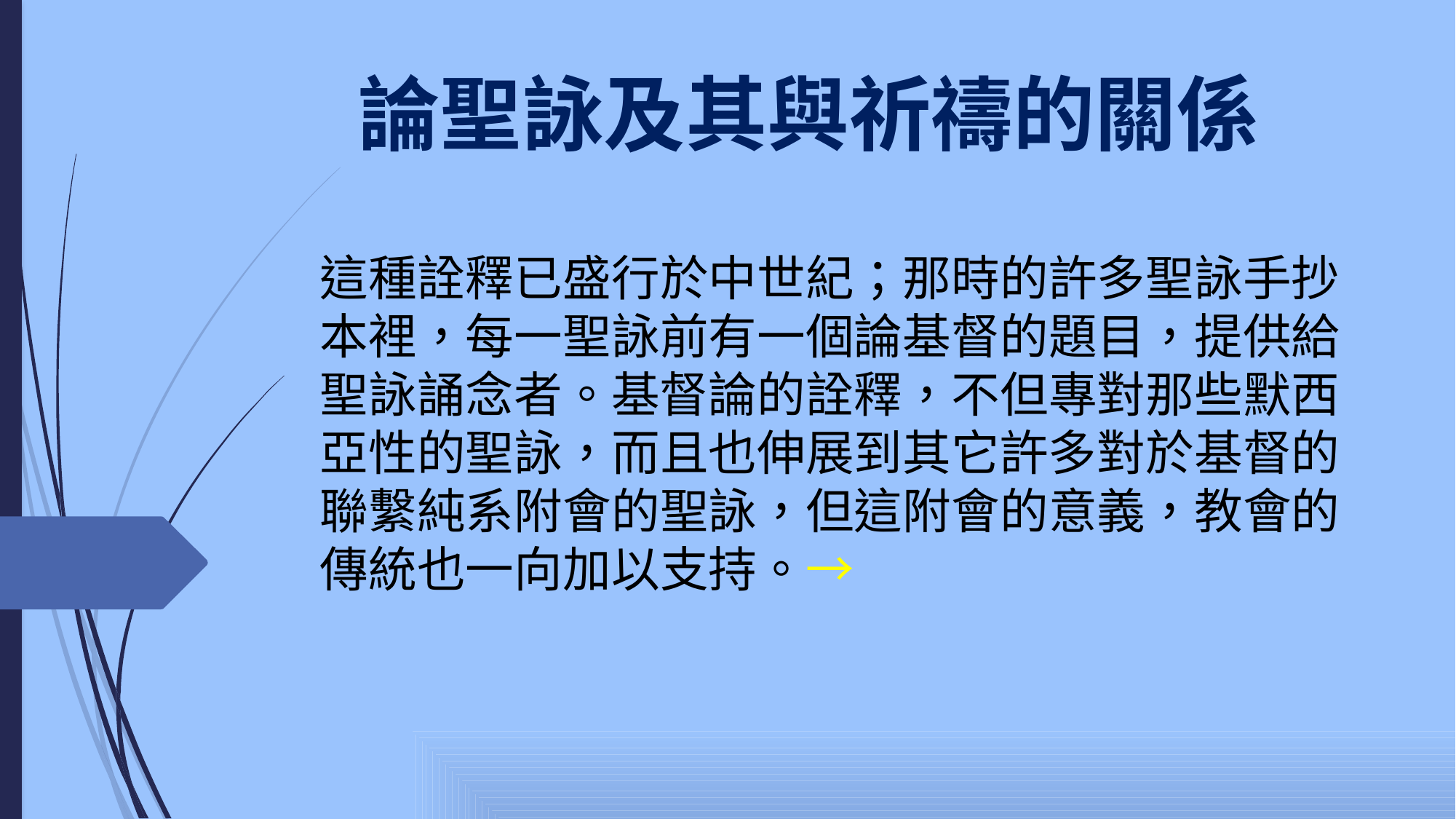

# 論聖詠及其與祈禱的關係
這種詮釋已盛行於中世紀；那時的許多聖詠手抄本裡，每一聖詠前有一個論基督的題目，提供給聖詠誦念者。基督論的詮釋，不但專對那些默西亞性的聖詠，而且也伸展到其它許多對於基督的聯繫純系附會的聖詠，但這附會的意義，教會的傳統也一向加以支持。→